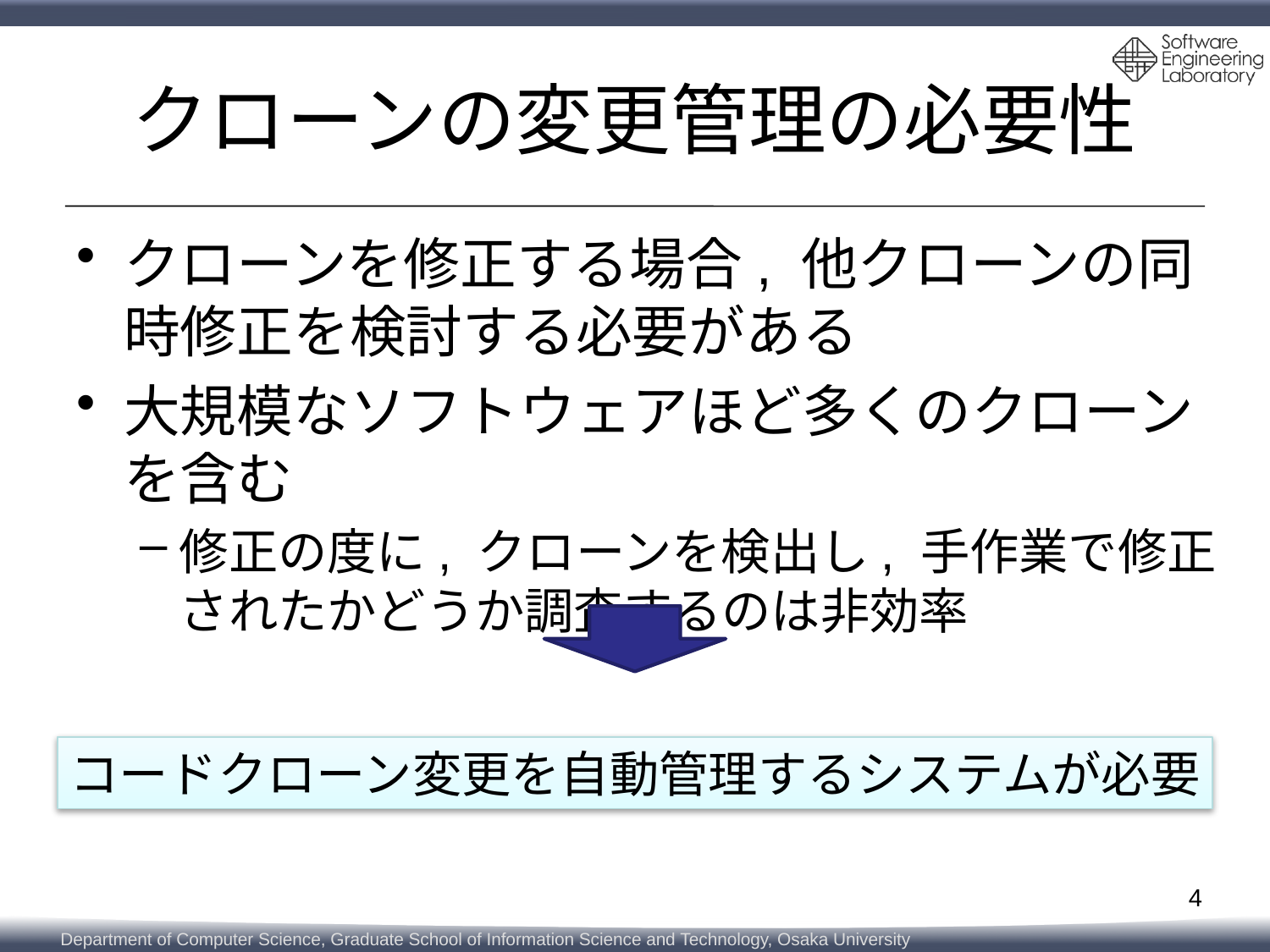

# クローンの変更管理の必要性
クローンを修正する場合, 他クローンの同時修正を検討する必要がある
大規模なソフトウェアほど多くのクローンを含む
修正の度に, クローンを検出し, 手作業で修正されたかどうか調査するのは非効率

コードクローン変更を自動管理するシステムが必要
4